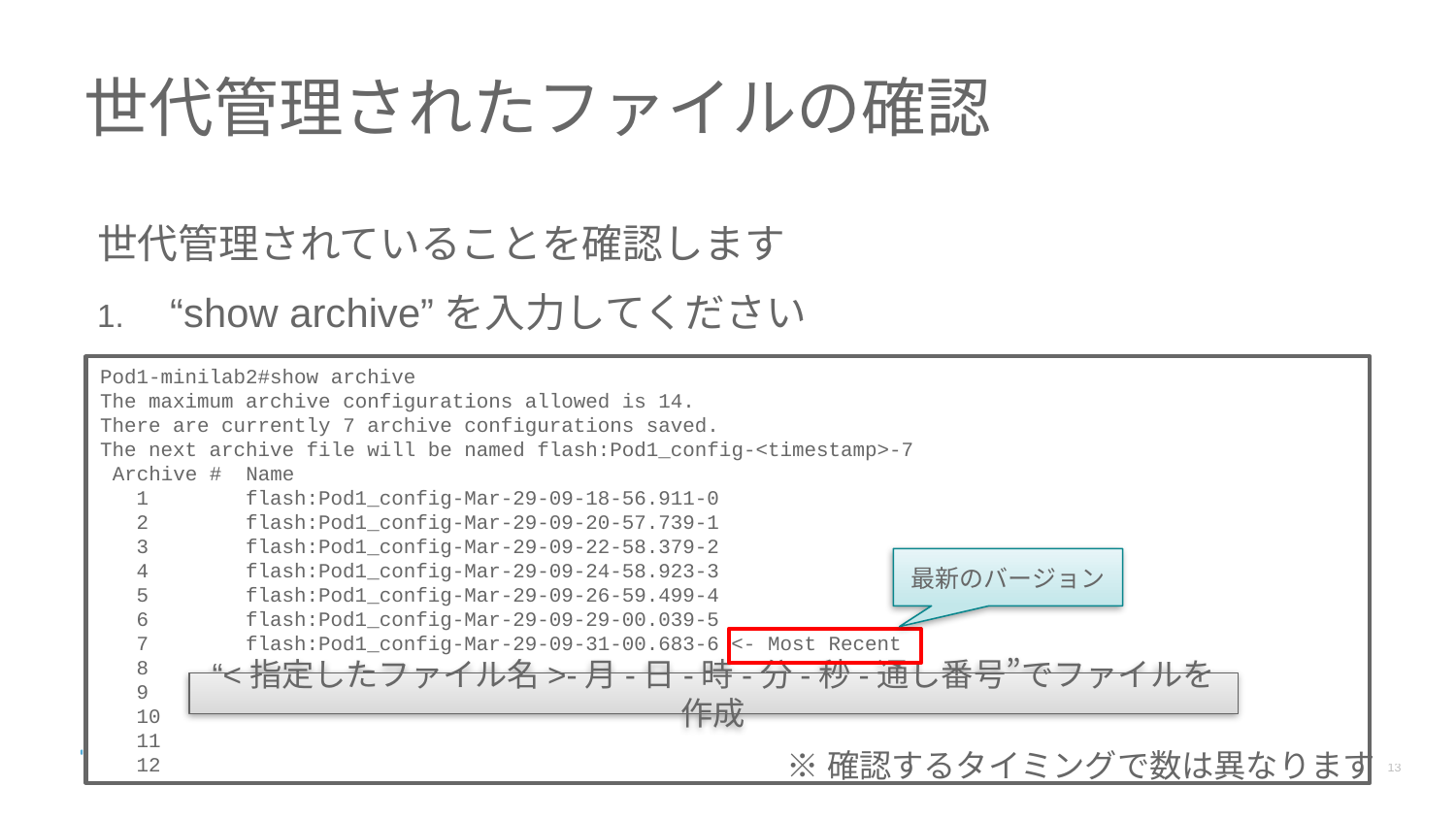

# 世代管理されたファイルの確認
世代管理されていることを確認します
“show archive”を入力してください
Pod1-minilab2#show archive
The maximum archive configurations allowed is 14.
There are currently 7 archive configurations saved.
The next archive file will be named flash:Pod1_config-<timestamp>-7
 Archive #  Name
   1        flash:Pod1_config-Mar-29-09-18-56.911-0
   2        flash:Pod1_config-Mar-29-09-20-57.739-1
   3        flash:Pod1_config-Mar-29-09-22-58.379-2
   4        flash:Pod1_config-Mar-29-09-24-58.923-3
   5        flash:Pod1_config-Mar-29-09-26-59.499-4
   6        flash:Pod1_config-Mar-29-09-29-00.039-5
   7        flash:Pod1_config-Mar-29-09-31-00.683-6 <- Most Recent
   8
   9
   10
   11
   12
最新のバージョン

“<指定したファイル名>-月-日-時-分-秒-通し番号”でファイルを作成
※確認するタイミングで数は異なります